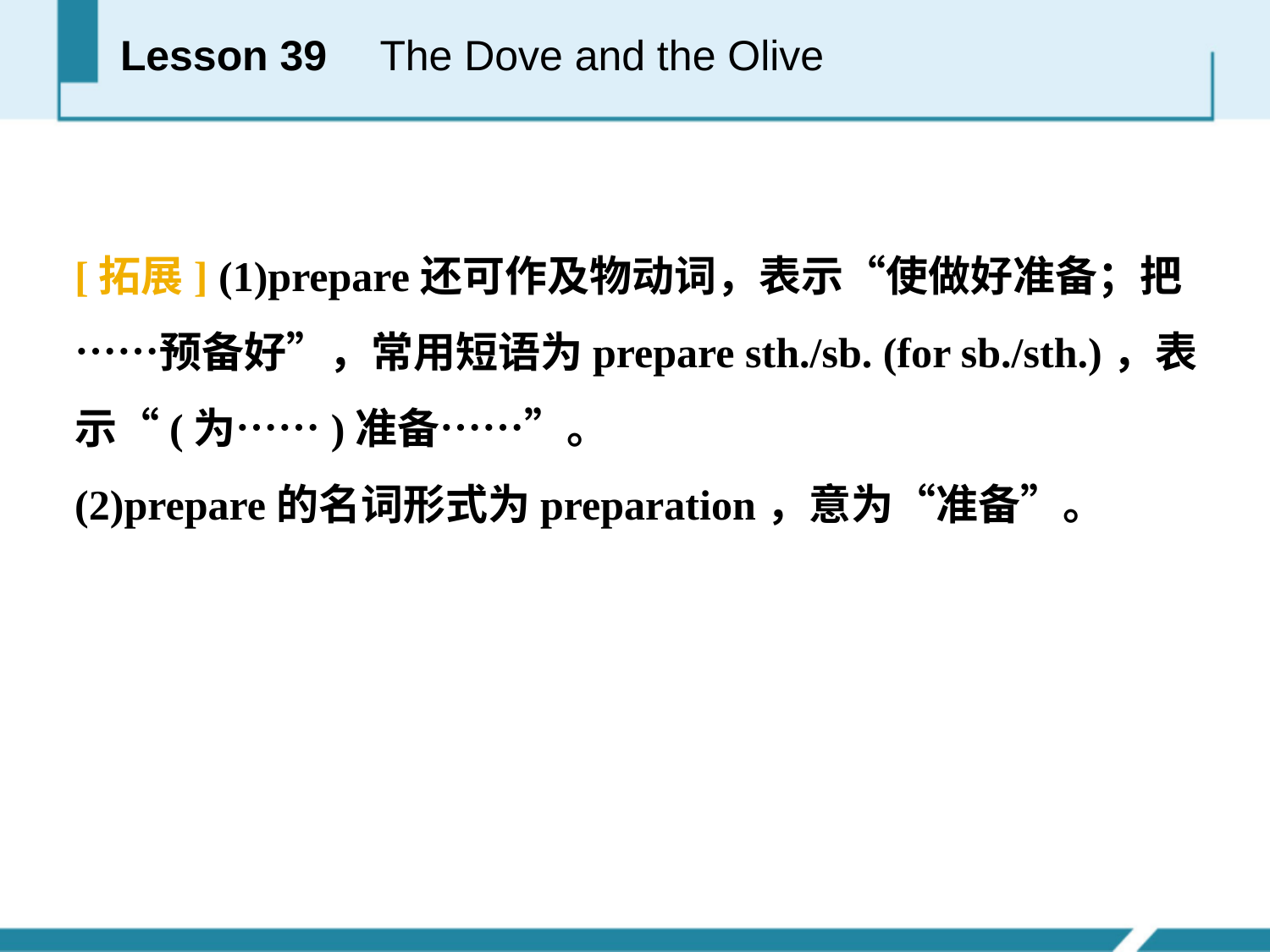

Lesson 39 　The Dove and the Olive
[拓展] (1)prepare还可作及物动词，表示“使做好准备；把……预备好”，常用短语为prepare sth./sb. (for sb./sth.)，表示“(为……)准备……”。
(2)prepare的名词形式为preparation，意为“准备”。